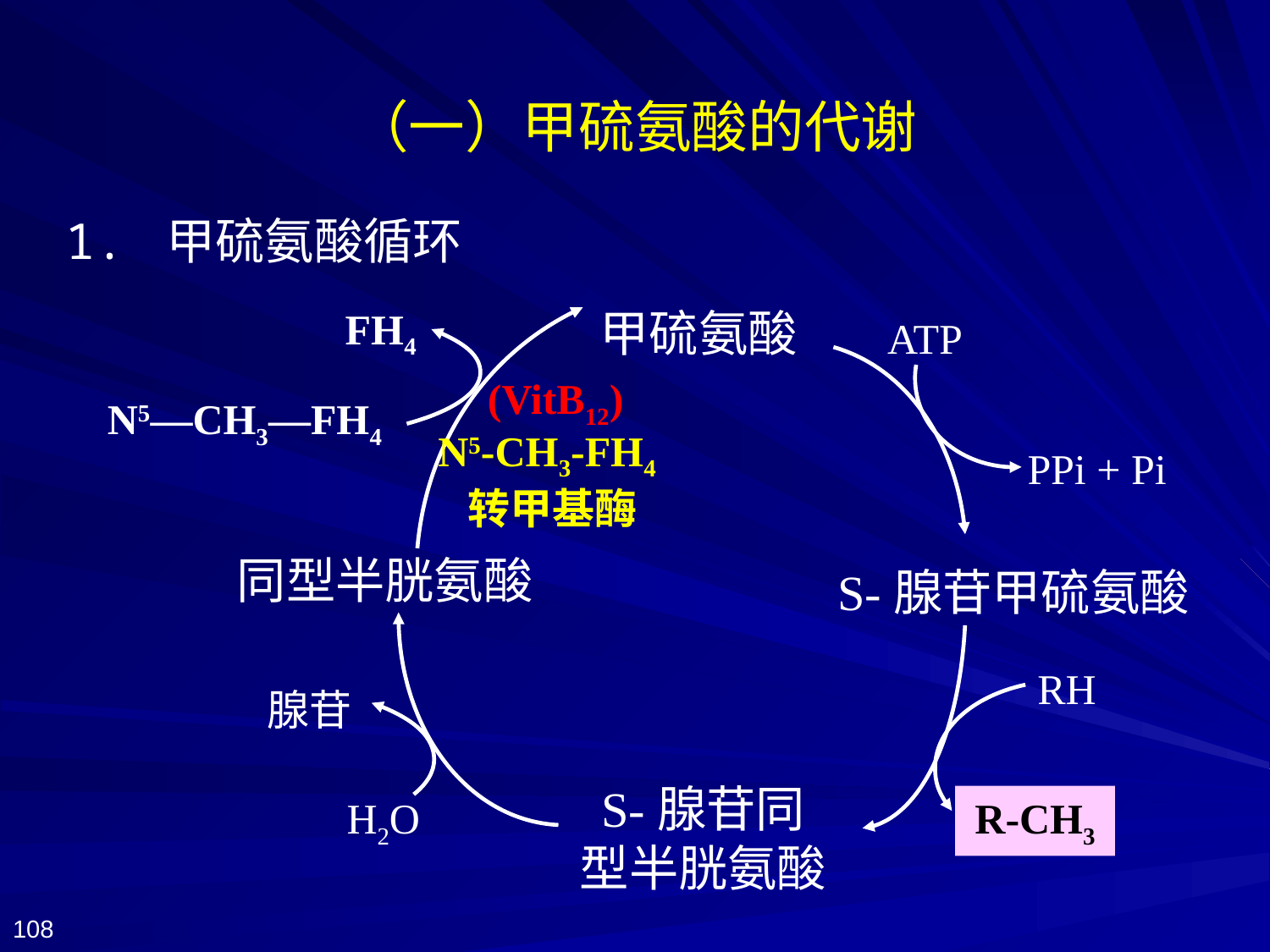

# （一）甲硫氨酸的代谢
1. 甲硫氨酸循环

FH4

(VitB12)
N5—CH3—FH4
N5-CH3-FH4转甲基酶
甲硫氨酸
ATP

PPi + Pi
S-腺苷甲硫氨酸
同型半胱氨酸
RH

S-腺苷同型半胱氨酸
R-CH3

腺苷

H2O
108